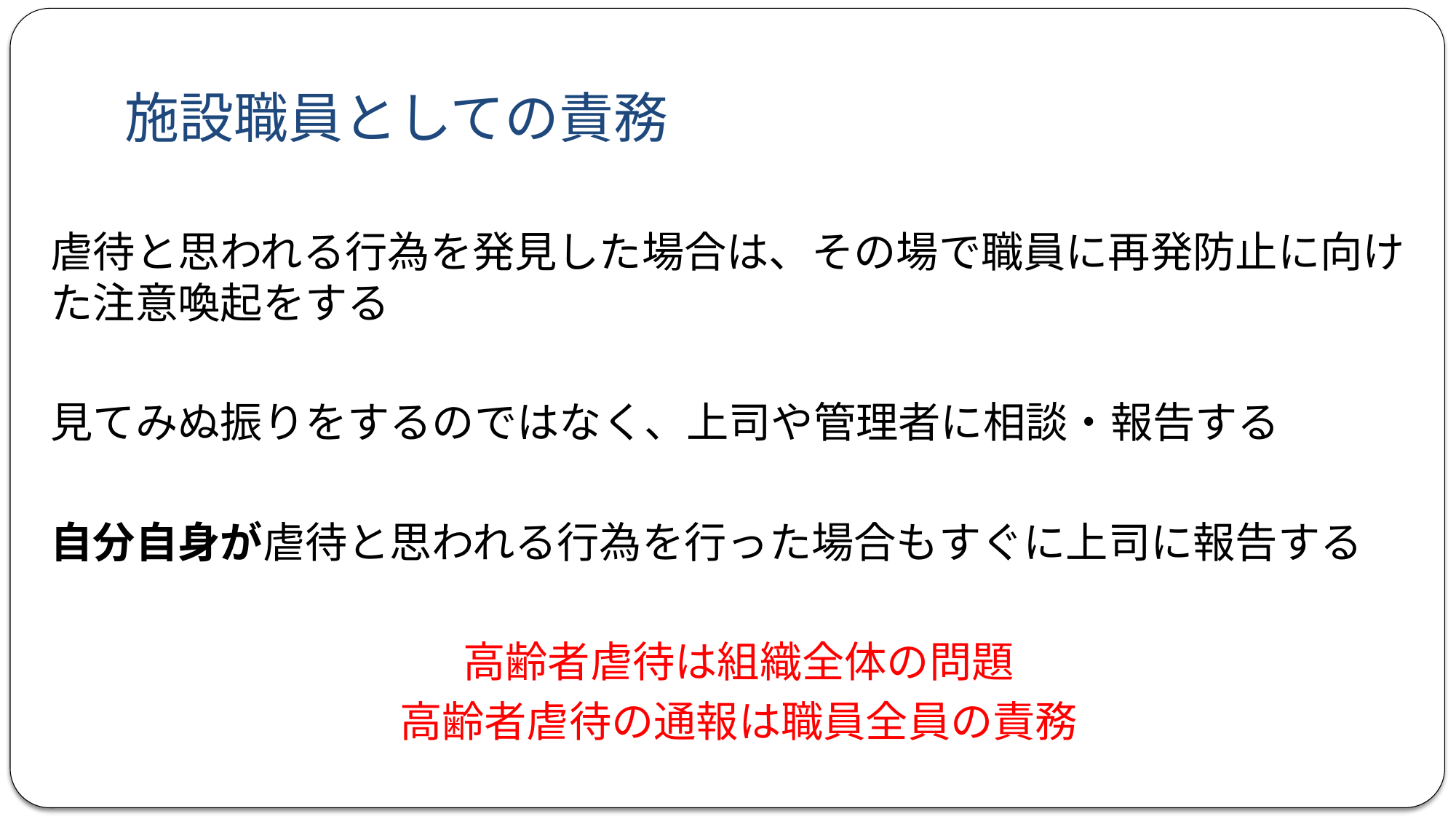

# 施設職員としての責務

虐待と思われる行為を発見した場合は、その場で職員に再発防止に向けた注意喚起をする

見てみぬ振りをするのではなく、上司や管理者に相談・報告する

自分自身が虐待と思われる行為を行った場合もすぐに上司に報告する

高齢者虐待は組織全体の問題
高齢者虐待の通報は職員全員の責務